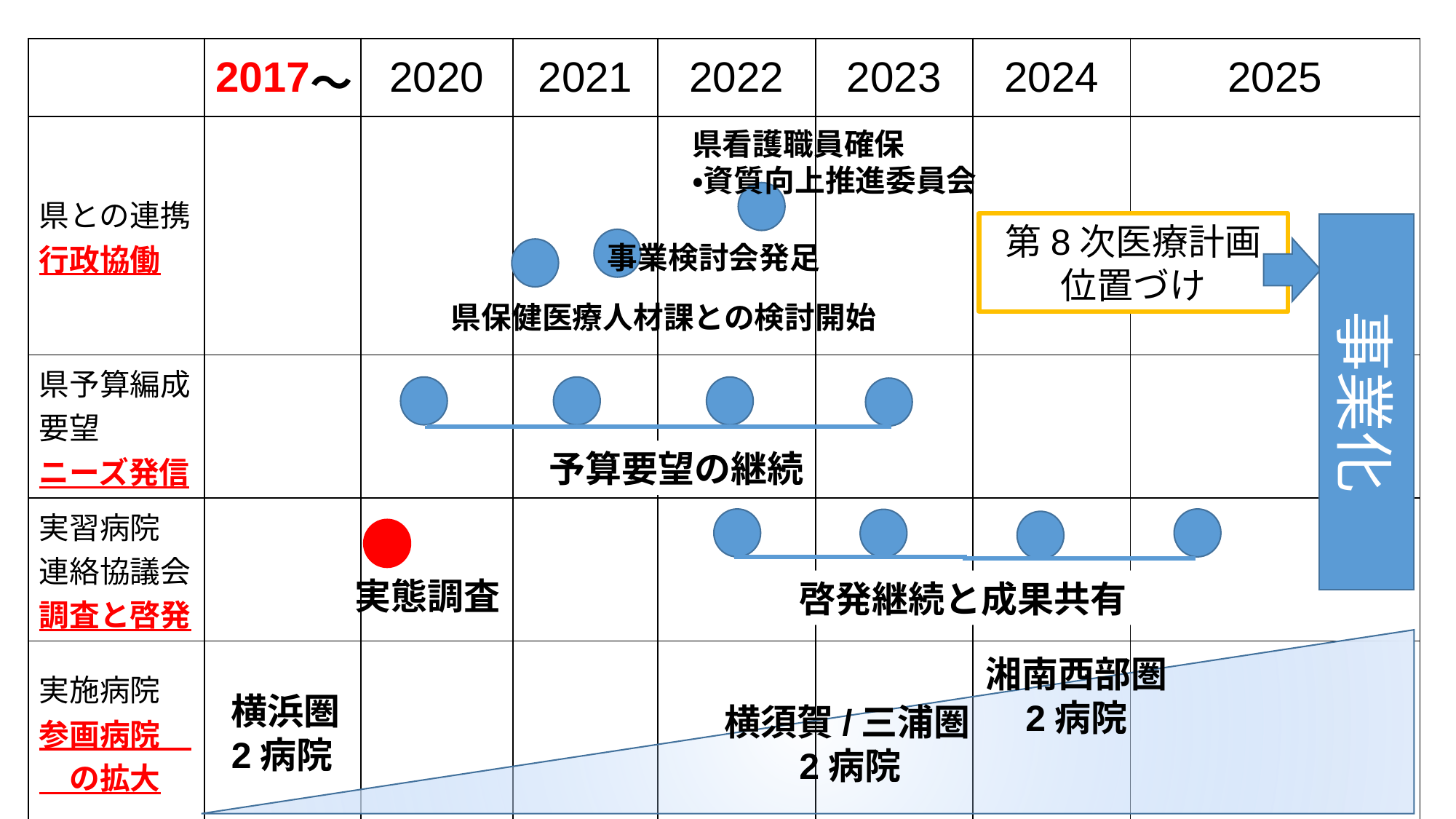

|  | 2017 | 2020 | 2021 | 2022 | 2023 | 2024 | 2025 |
| --- | --- | --- | --- | --- | --- | --- | --- |
| 県との連携行政協働 |  |  |  |  |  |  |  |
| 県予算編成要望 ニーズ発信 |  |  |  |  |  |  |  |
| 実習病院 連絡協議会 調査と啓発 |  |  |  |  |  |  |  |
| 実施病院 参画病院　　の拡大 |  |  |  |  |  |  |  |
～
県看護職員確保
・資質向上推進委員会

第8次医療計画
位置づけ
事業化

事業検討会発足

県保健医療人材課との検討開始

予算要望の継続

実態調査
啓発継続と成果共有

湘南西部圏
2病院
横浜圏
2病院
横須賀/三浦圏2病院